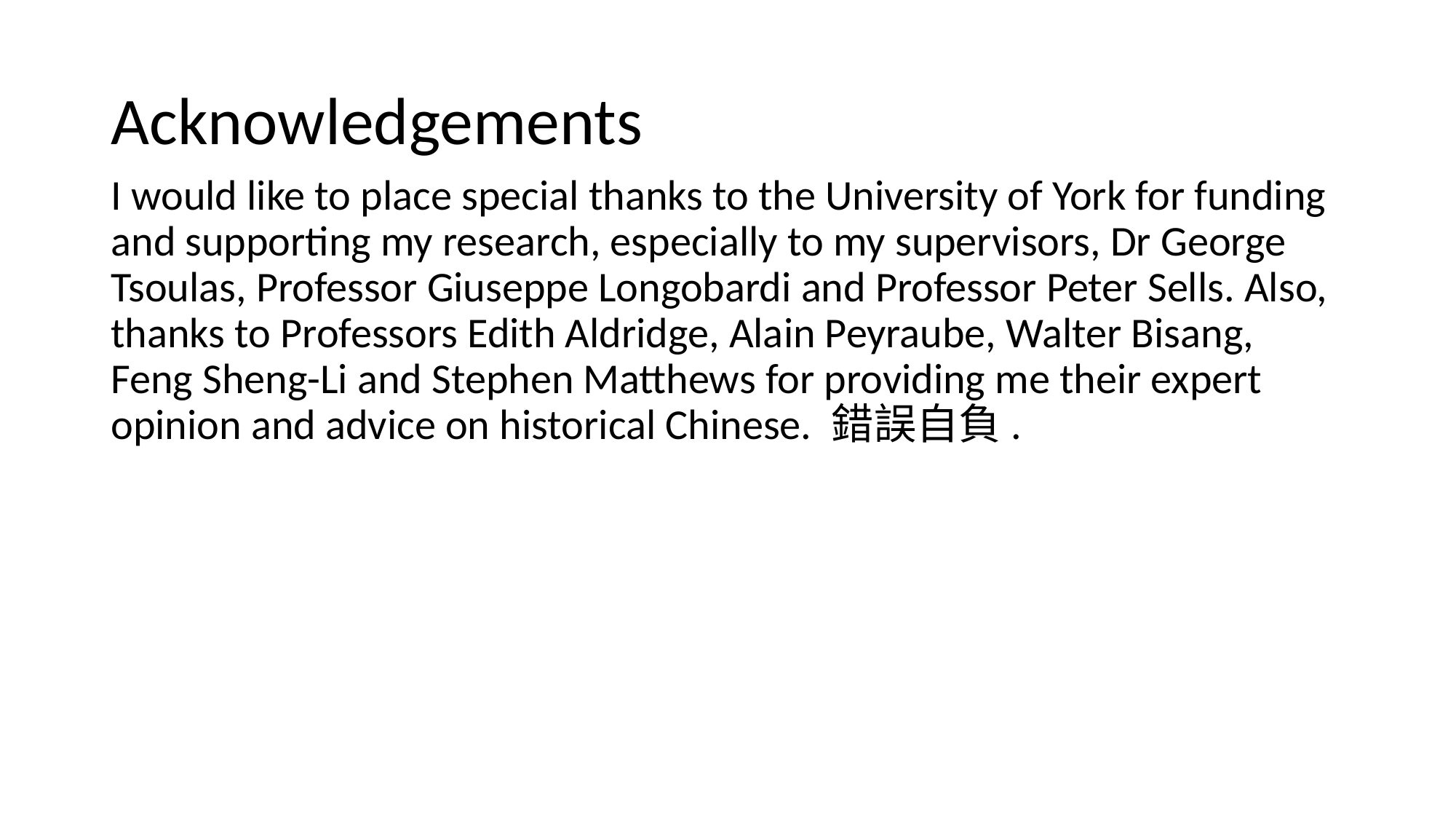

# Acknowledgements
I would like to place special thanks to the University of York for funding and supporting my research, especially to my supervisors, Dr George Tsoulas, Professor Giuseppe Longobardi and Professor Peter Sells. Also, thanks to Professors Edith Aldridge, Alain Peyraube, Walter Bisang, Feng Sheng-Li and Stephen Matthews for providing me their expert opinion and advice on historical Chinese. 錯誤自負.